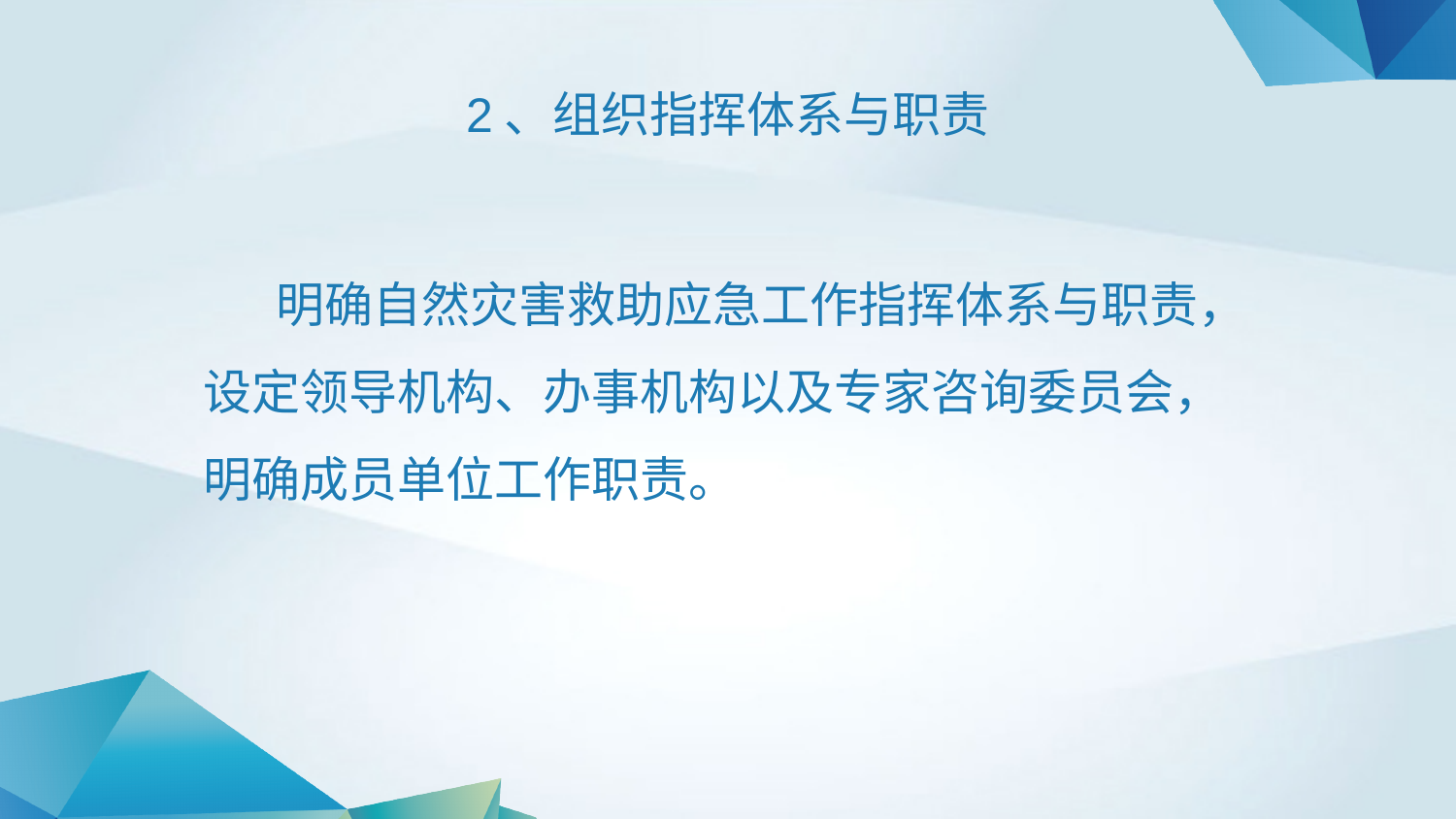

2、组织指挥体系与职责
明确自然灾害救助应急工作指挥体系与职责，设定领导机构、办事机构以及专家咨询委员会，明确成员单位工作职责。